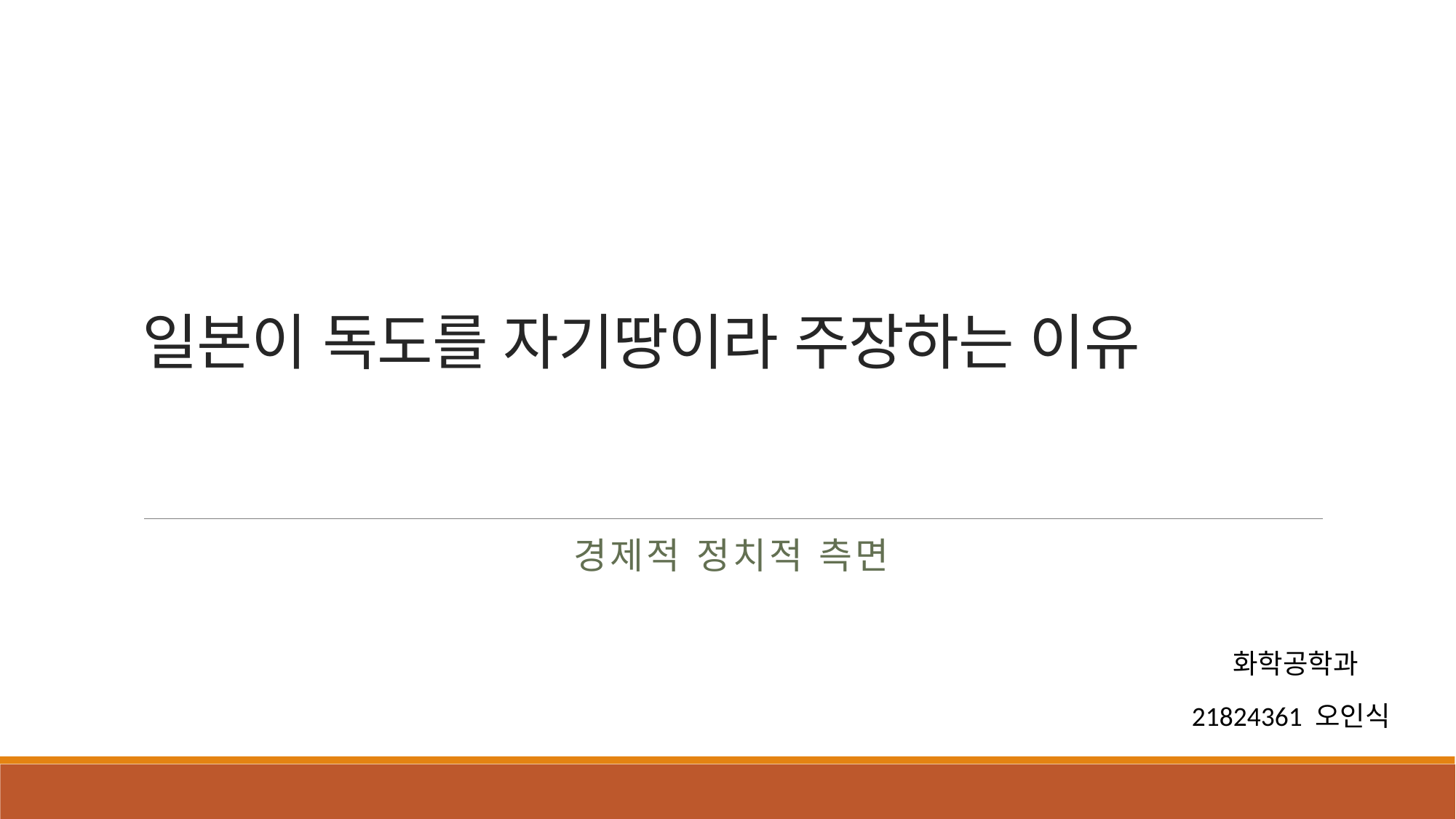

# 일본이 독도를 자기땅이라 주장하는 이유
경제적 정치적 측면
화학공학과
21824361 오인식